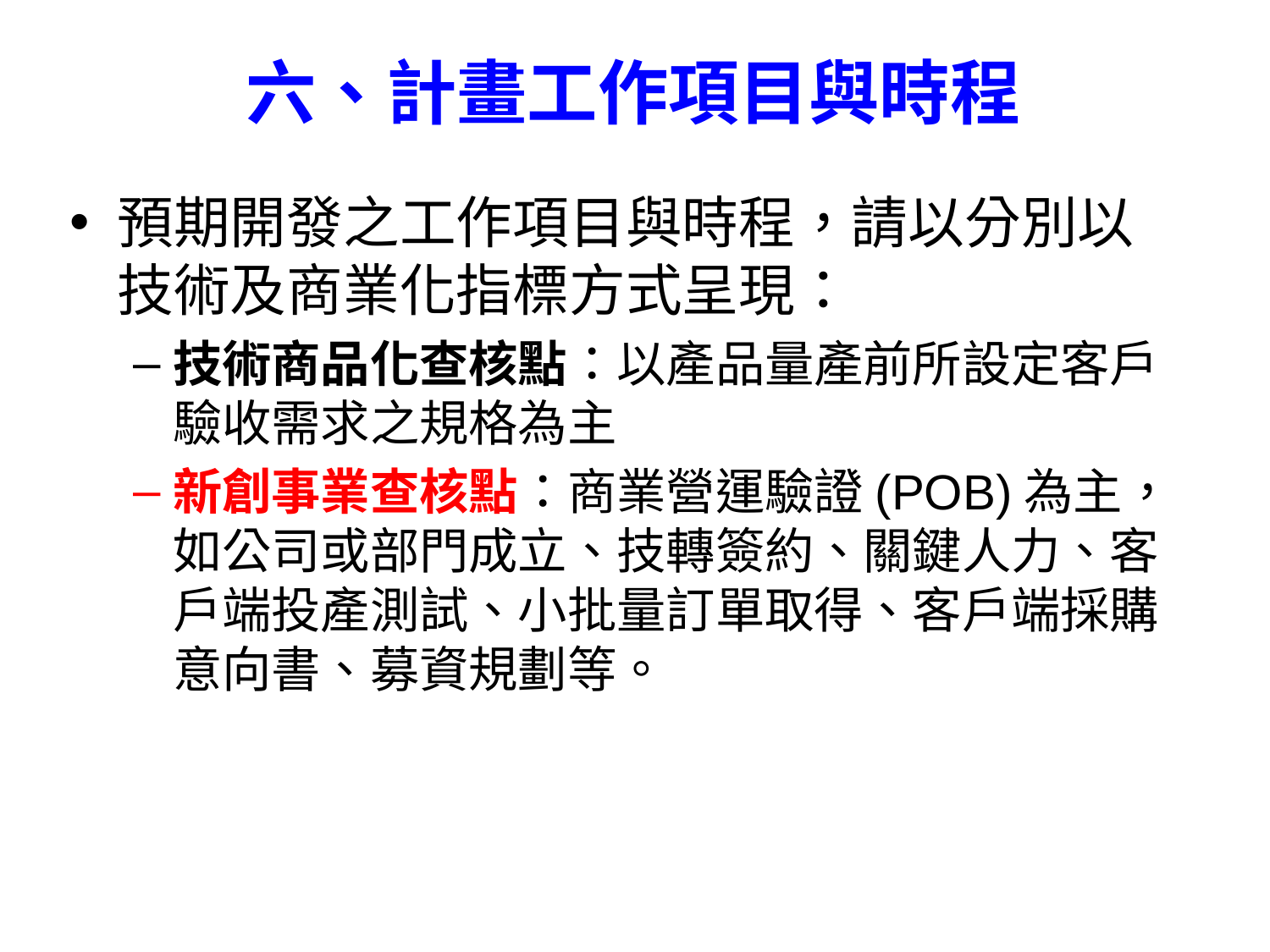

# 六、計畫工作項目與時程
預期開發之工作項目與時程，請以分別以技術及商業化指標方式呈現：
技術商品化查核點：以產品量產前所設定客戶驗收需求之規格為主
新創事業查核點：商業營運驗證(POB)為主，如公司或部門成立、技轉簽約、關鍵人力、客戶端投產測試、小批量訂單取得、客戶端採購意向書、募資規劃等。
16